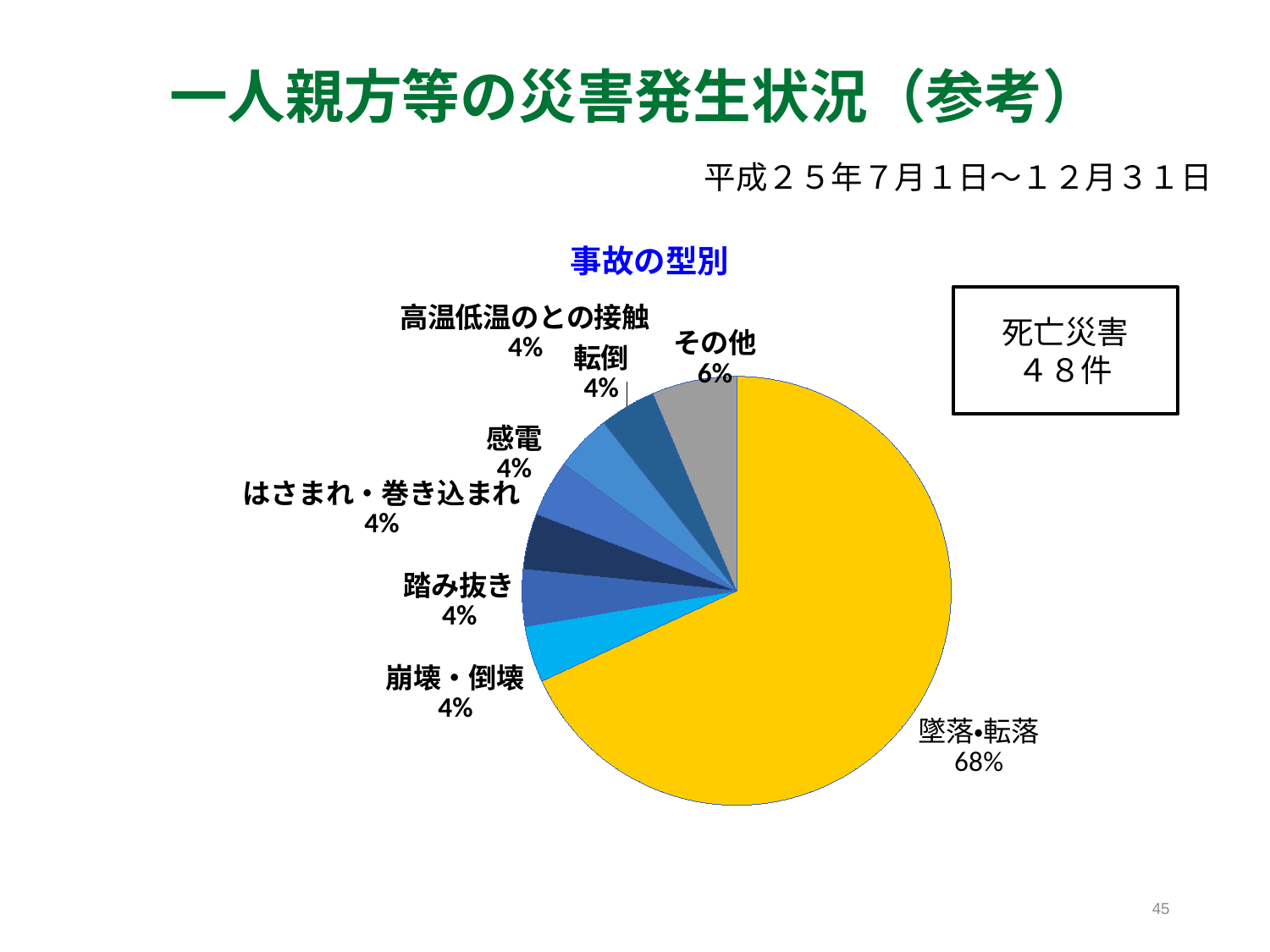

# 一人親方等の災害発生状況（参考）
平成２５年７月１日～１２月３１日

### Chart: 事故の型別

| Category |  |
|---|---|
| 墜落・転落 | 32.0 |
| 崩壊・倒壊 | 2.0 |
| 踏み抜き | 2.0 |
| はさまれ・巻き込まれ | 2.0 |
| 感電 | 2.0 |
| 転倒 | 2.0 |
| 高温低温のとの接触 | 2.0 |
| その他 | 3.0 |
死亡災害
４８件
45